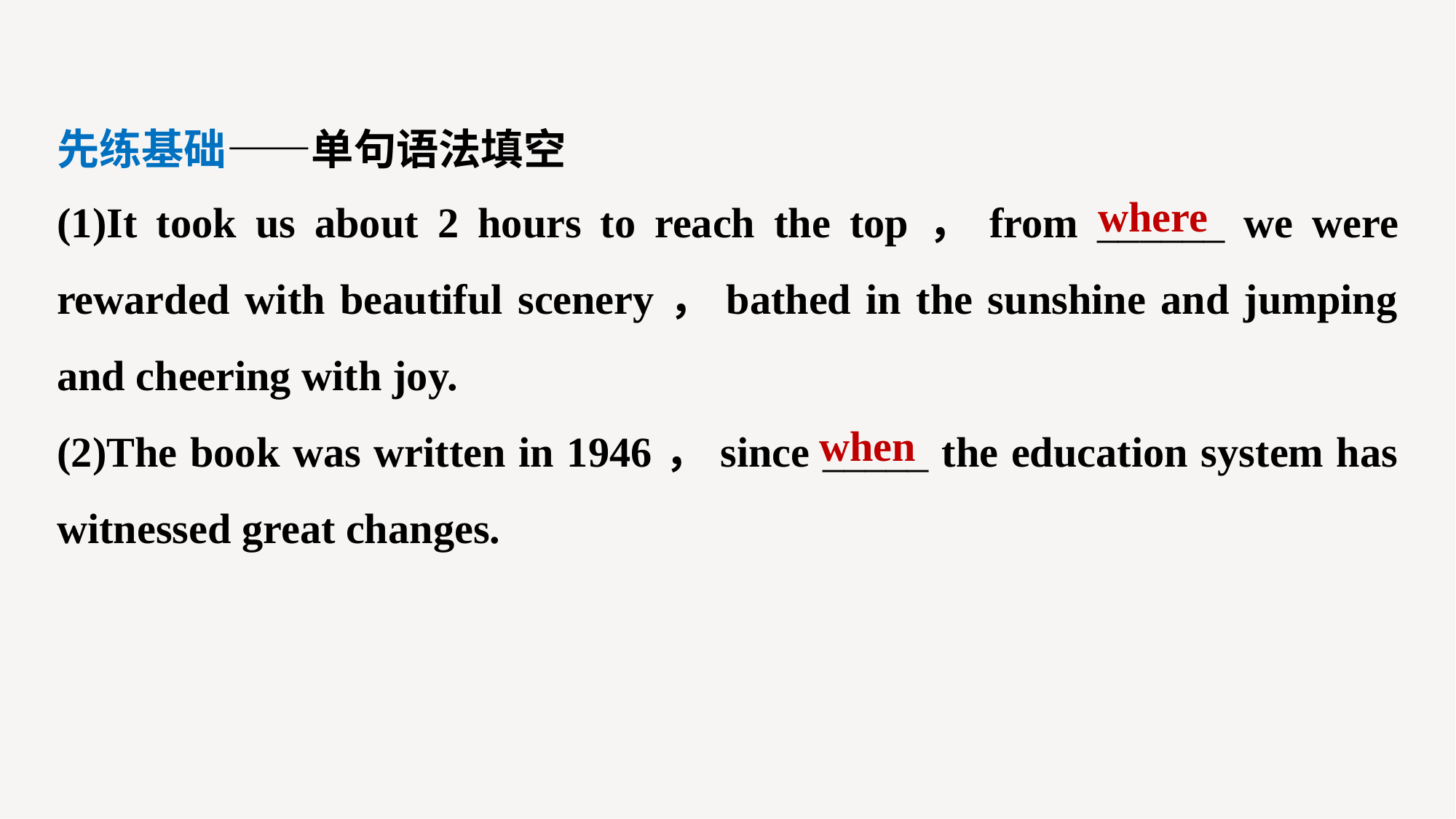

先练基础——单句语法填空
(1)It took us about 2 hours to reach the top，from ______ we were rewarded with beautiful scenery，bathed in the sunshine and jumping and cheering with joy.
(2)The book was written in 1946，since _____ the education system has witnessed great changes.
where
when